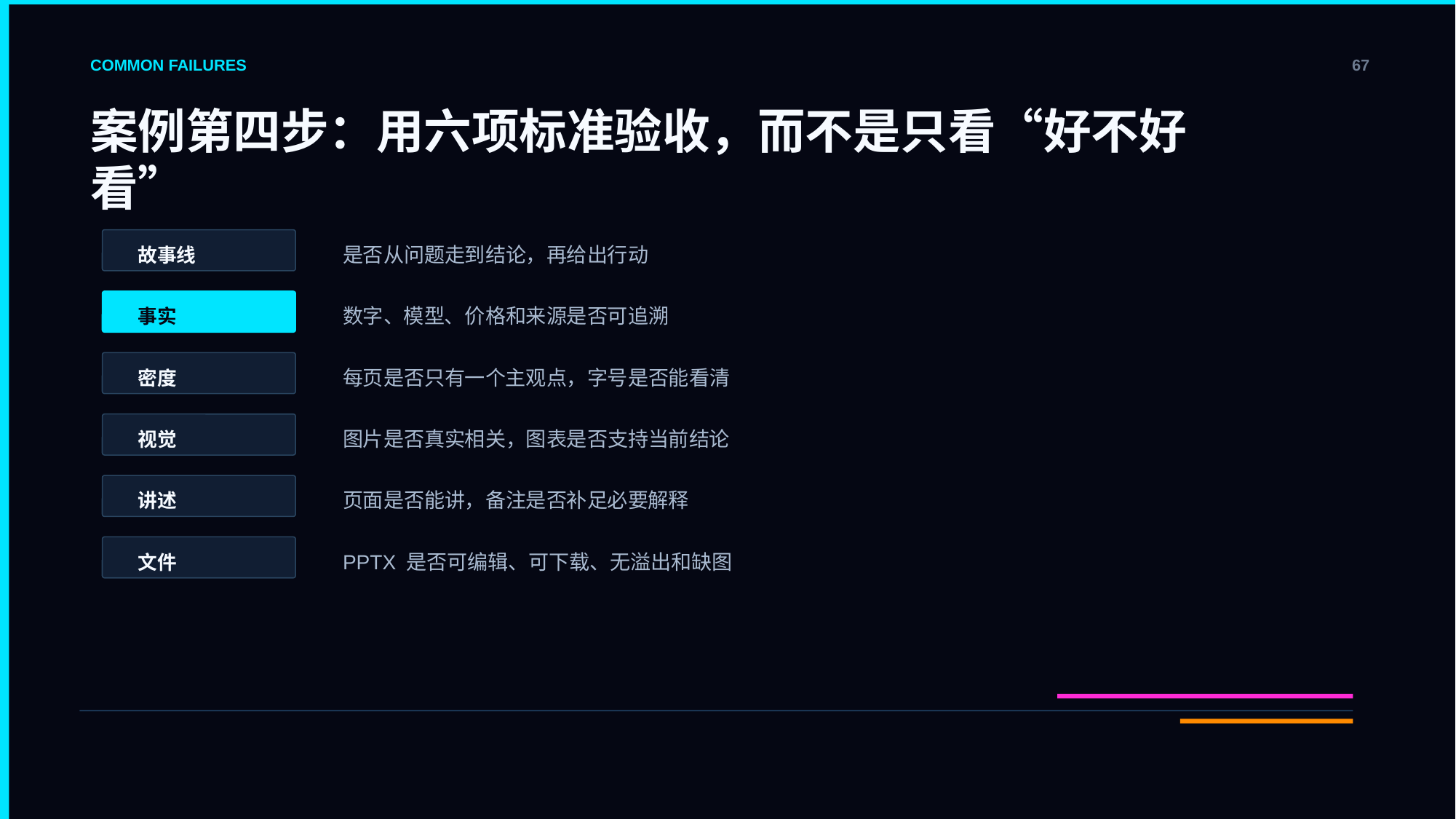

COMMON FAILURES
67
案例第四步：用六项标准验收，而不是只看“好不好看”

是否从问题走到结论，再给出行动
故事线

数字、模型、价格和来源是否可追溯
事实

每页是否只有一个主观点，字号是否能看清
密度

图片是否真实相关，图表是否支持当前结论
视觉

页面是否能讲，备注是否补足必要解释
讲述

PPTX 是否可编辑、可下载、无溢出和缺图
文件